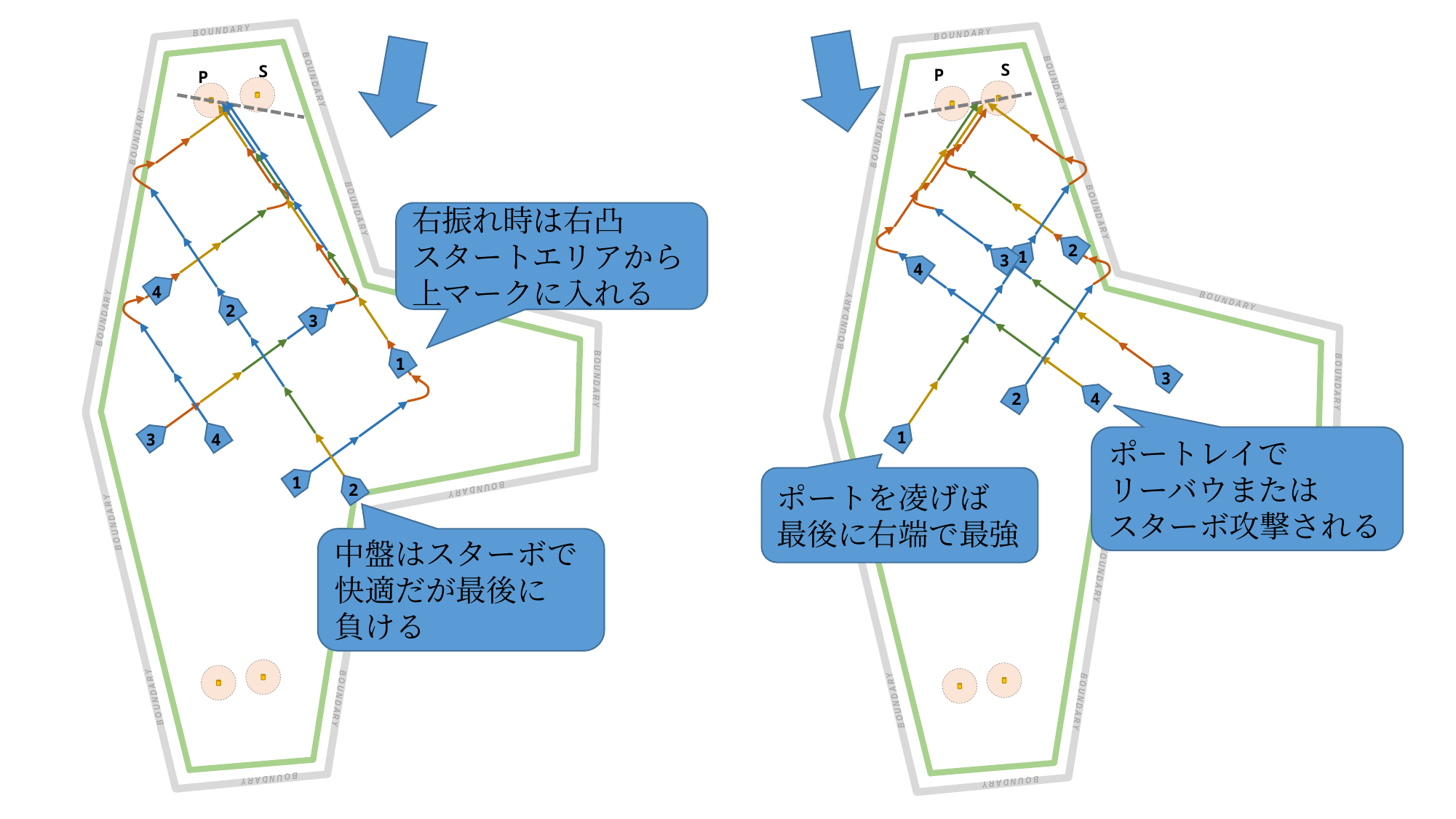

B O U N D A R Y
B O U N D A R Y

B O U N D A R Y
B O U N D A R Y

B O U N D A R Y
B O U N D A R Y
B O U N D A R Y
B O U N D A R Y
B O U N D A R Y
B O U N D A R Y

B O U N D A R Y
B O U N D A R Y
B O U N D A R Y
B O U N D A R Y
B O U N D A R Y

B O U N D A R Y
B O U N D A R Y

B O U N D A R Y
B O U N D A R Y
B O U N D A R Y
B O U N D A R Y
B O U N D A R Y
B O U N D A R Y

B O U N D A R Y
B O U N D A R Y
B O U N D A R Y

S
S
P
P

右振れ時は右凸
スタートエリアから
上マークに入れる
2

1

3

4

4

2

3

1

3

2
4

1

3
4
ポートレイで
リーバウまたは
スターボ攻撃される
1
ポートを凌げば
最後に右端で最強

2

中盤はスターボで
快適だが最後に
負ける